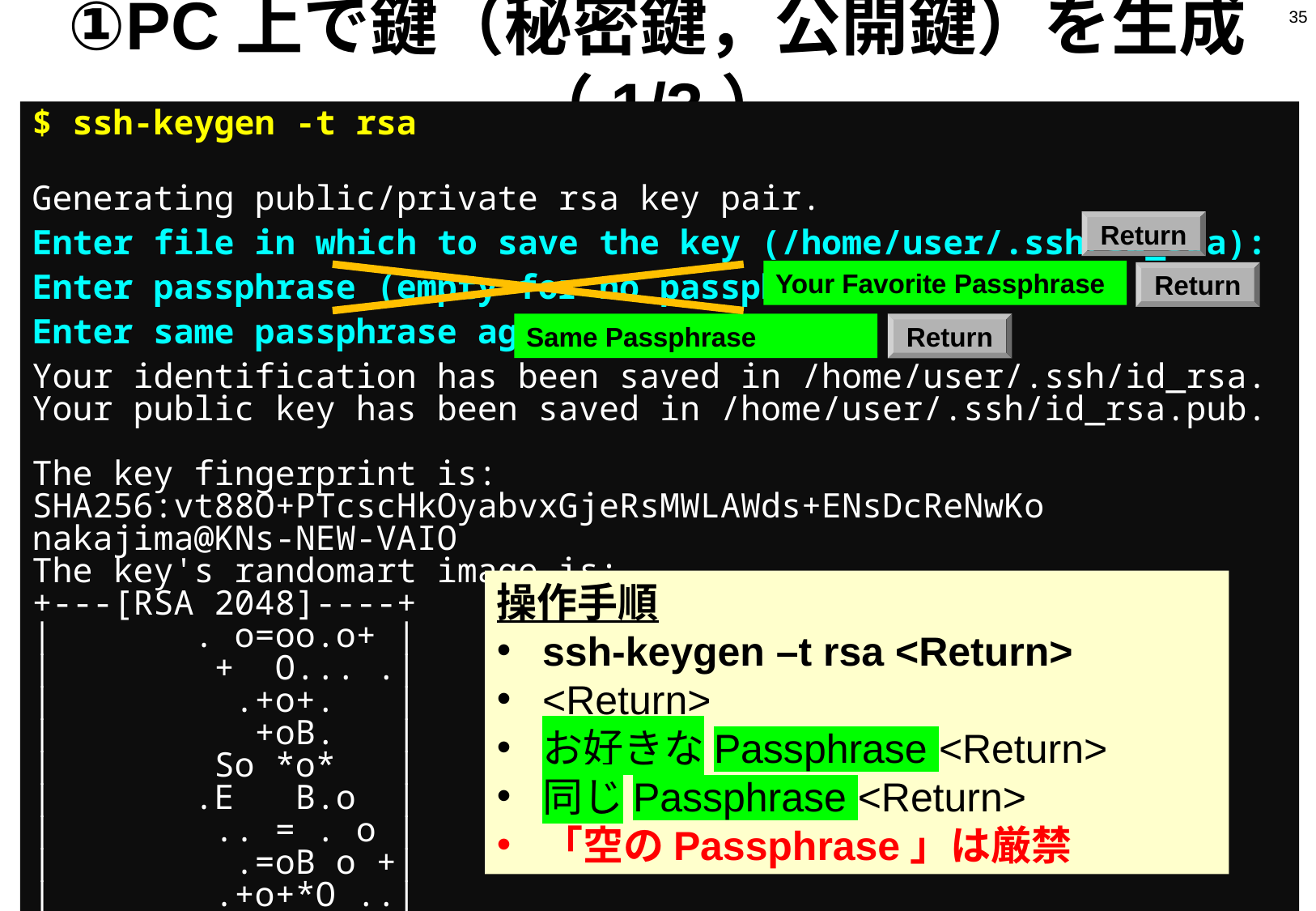

35
# ①PC上で鍵（秘密鍵，公開鍵）を生成（1/3）
$ ssh-keygen -t rsa

Generating public/private rsa key pair.
Enter file in which to save the key (/home/user/.ssh/id_rsa):
Enter passphrase (empty for no passphrase):
Enter same passphrase again:
Your identification has been saved in /home/user/.ssh/id_rsa.
Your public key has been saved in /home/user/.ssh/id_rsa.pub.

The key fingerprint is:
SHA256:vt88O+PTcscHkOyabvxGjeRsMWLAWds+ENsDcReNwKo nakajima@KNs-NEW-VAIO
The key's randomart image is:
+---[RSA 2048]----+
|       . o=oo.o+ |
|        +  O... .|
|         .+o+.   |
|          +oB.   |
|        So *o*   |
|       .E   B.o  |
|        .. = . o |
|         .=oB o +|
|        .+o+*O ..|
+----[SHA256]-----+
Return
Your Favorite Passphrase
Return
Same Passphrase
Return
操作手順
ssh-keygen –t rsa <Return>
<Return>
お好きなPassphrase <Return>
同じPassphrase <Return>
「空のPassphrase」は厳禁